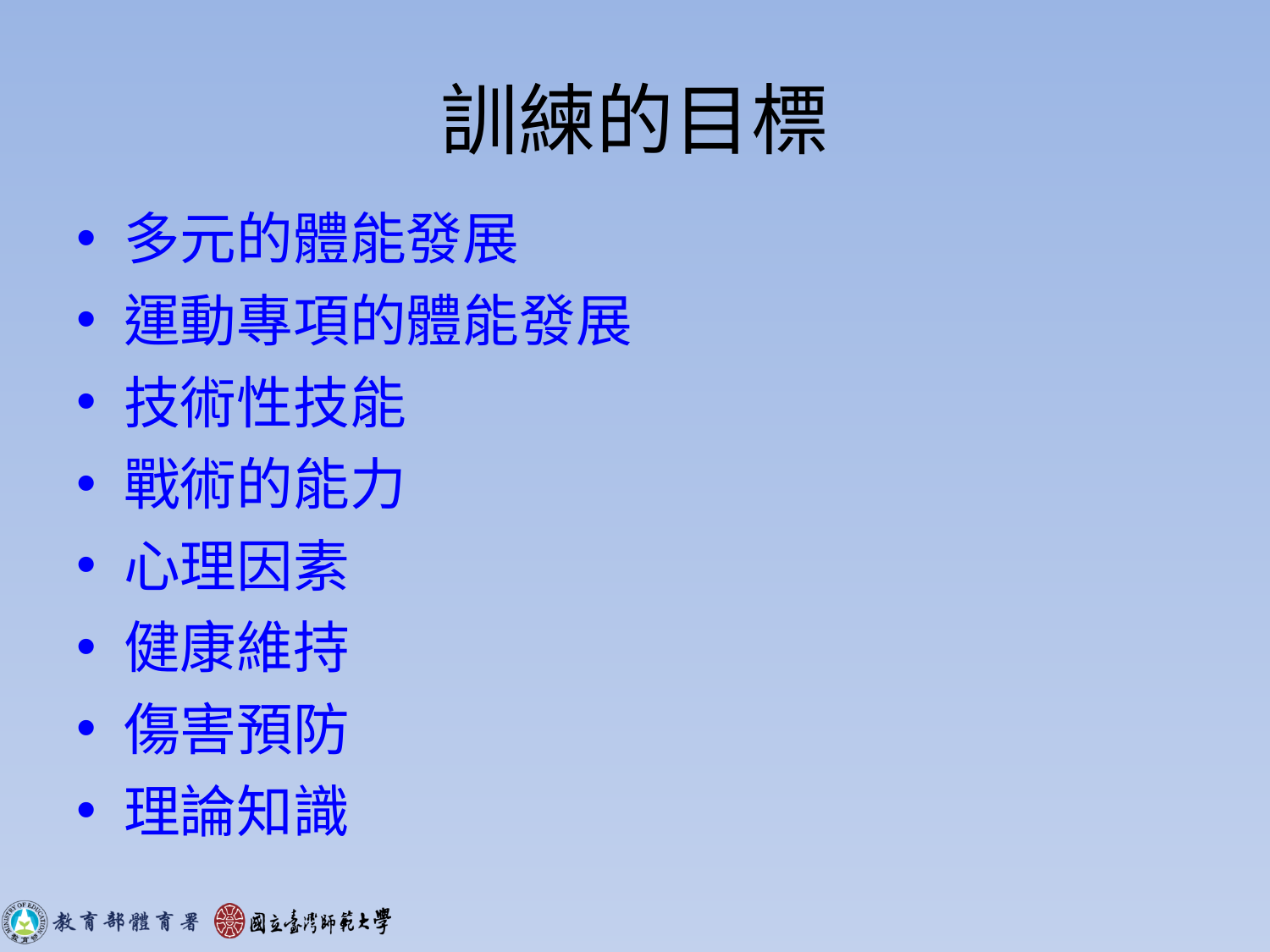

# 訓練的目標
多元的體能發展
運動專項的體能發展
技術性技能
戰術的能力
心理因素
健康維持
傷害預防
理論知識